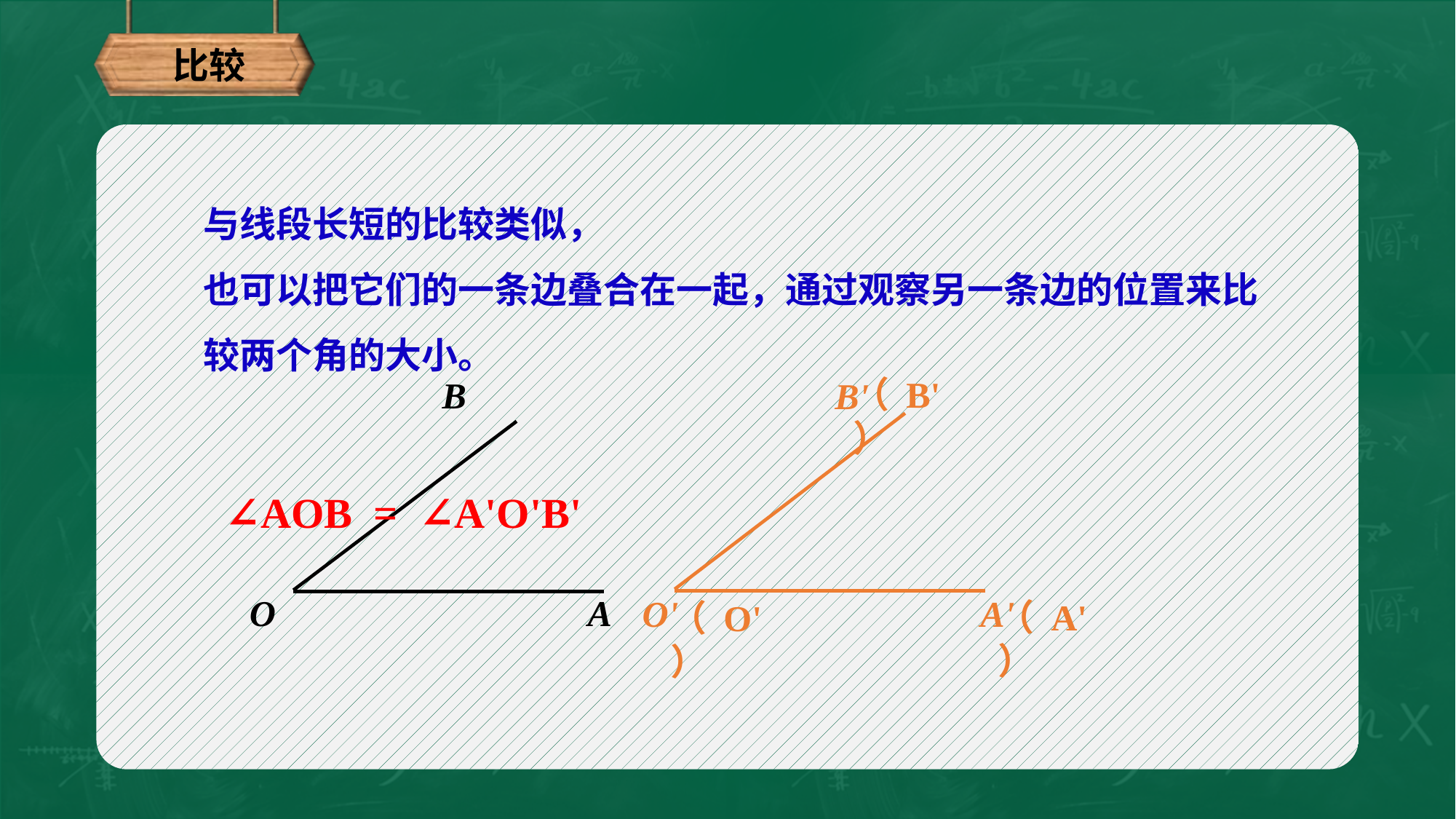

比较
与线段长短的比较类似，
也可以把它们的一条边叠合在一起，通过观察另一条边的位置来比较两个角的大小。
（ B' ）
B
A
O
B'
∠AOB  =  ∠A'O'B'
A'
O'
（ A' ）
（ O' ）